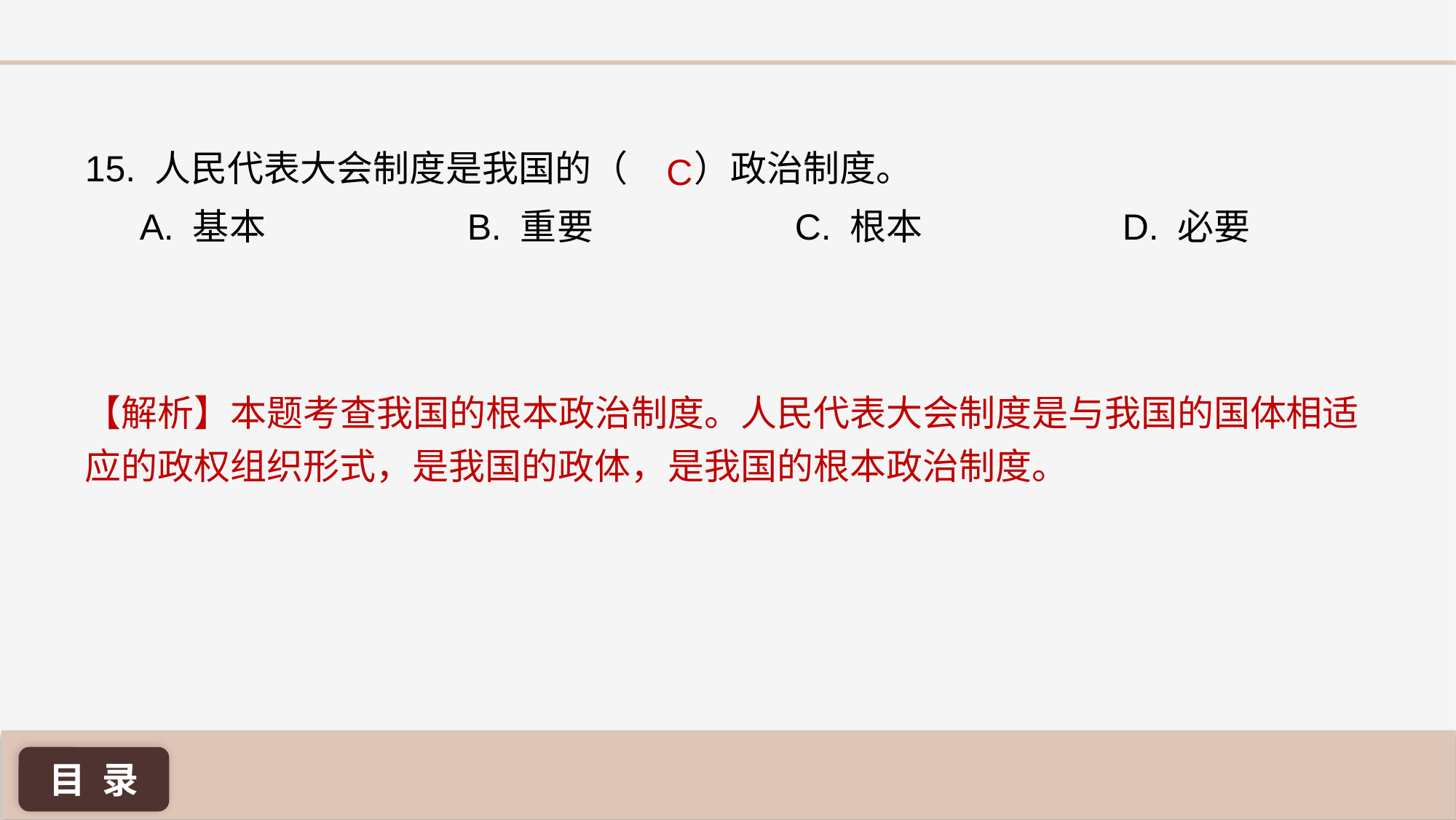

15. 人民代表大会制度是我国的（	 ）政治制度。
A. 基本 		B. 重要 		C. 根本 		D. 必要
C
【解析】本题考查我国的根本政治制度。人民代表大会制度是与我国的国体相适应的政权组织形式，是我国的政体，是我国的根本政治制度。